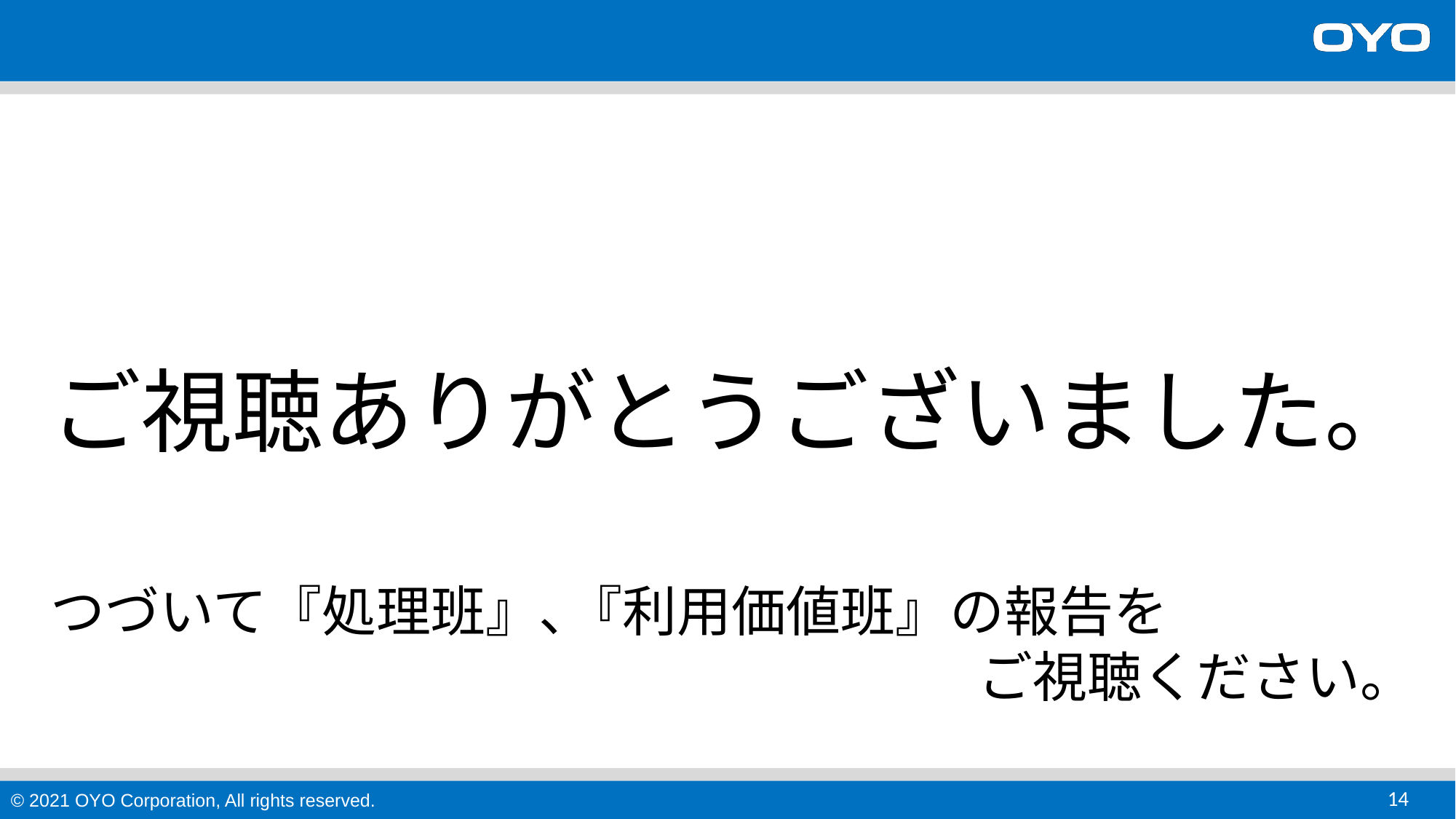

ご視聴ありがとうございました。
つづいて『処理班』､『利用価値班』の報告を
　　　　　　　　　　　　　　　　　ご視聴ください。